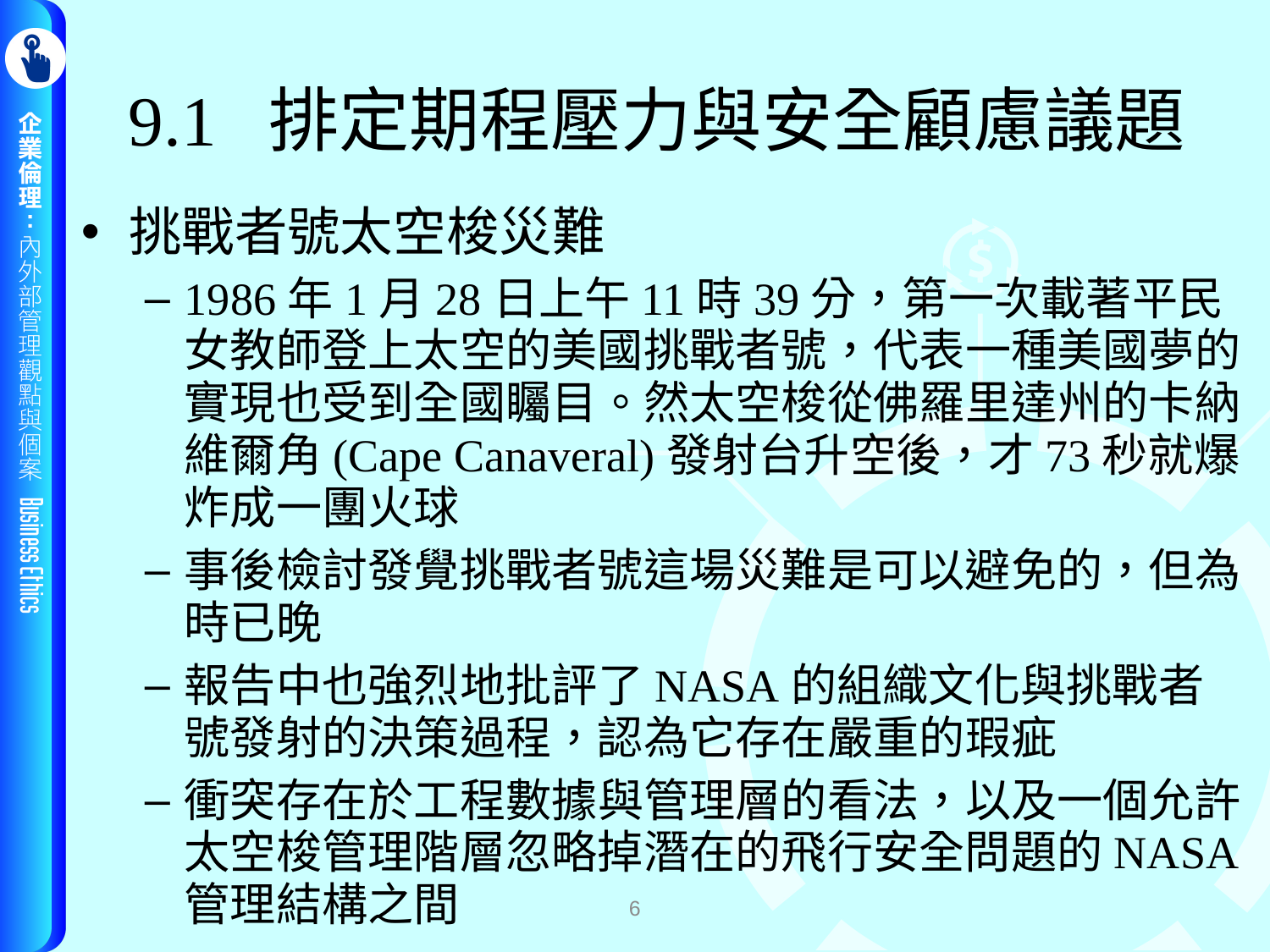

# 9.1  排定期程壓力與安全顧慮議題
挑戰者號太空梭災難
1986年1月28日上午11時39分，第一次載著平民女教師登上太空的美國挑戰者號，代表一種美國夢的實現也受到全國矚目。然太空梭從佛羅里達州的卡納維爾角(Cape Canaveral)發射台升空後，才73秒就爆炸成一團火球
事後檢討發覺挑戰者號這場災難是可以避免的，但為時已晚
報告中也強烈地批評了NASA的組織文化與挑戰者號發射的決策過程，認為它存在嚴重的瑕疵
衝突存在於工程數據與管理層的看法，以及一個允許太空梭管理階層忽略掉潛在的飛行安全問題的NASA管理結構之間
6